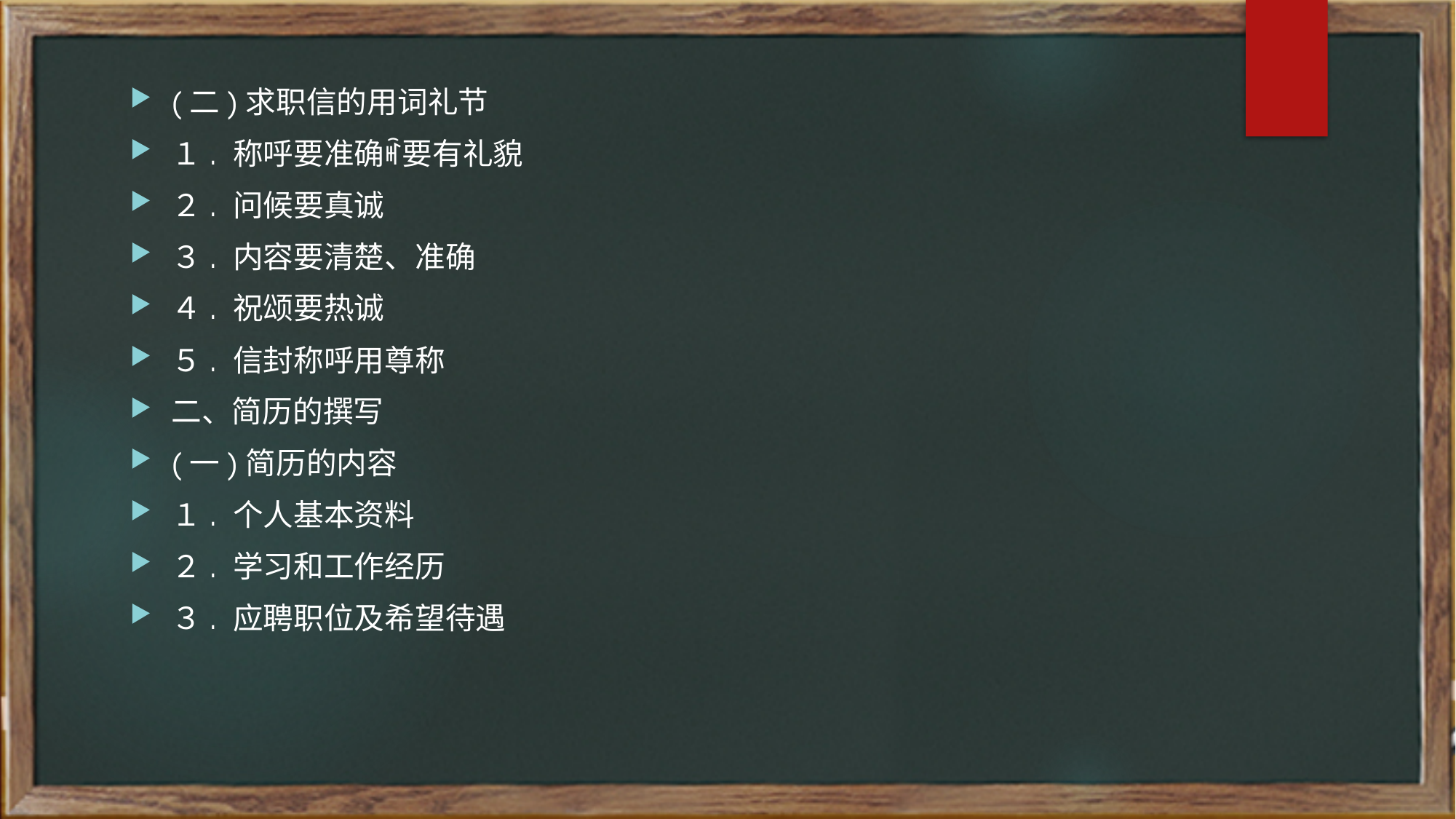

(二)求职信的用词礼节
１. 称呼要准确ꎬ要有礼貌
２. 问候要真诚
３. 内容要清楚、准确
４. 祝颂要热诚
５. 信封称呼用尊称
二、简历的撰写
(一)简历的内容
１. 个人基本资料
２. 学习和工作经历
３. 应聘职位及希望待遇